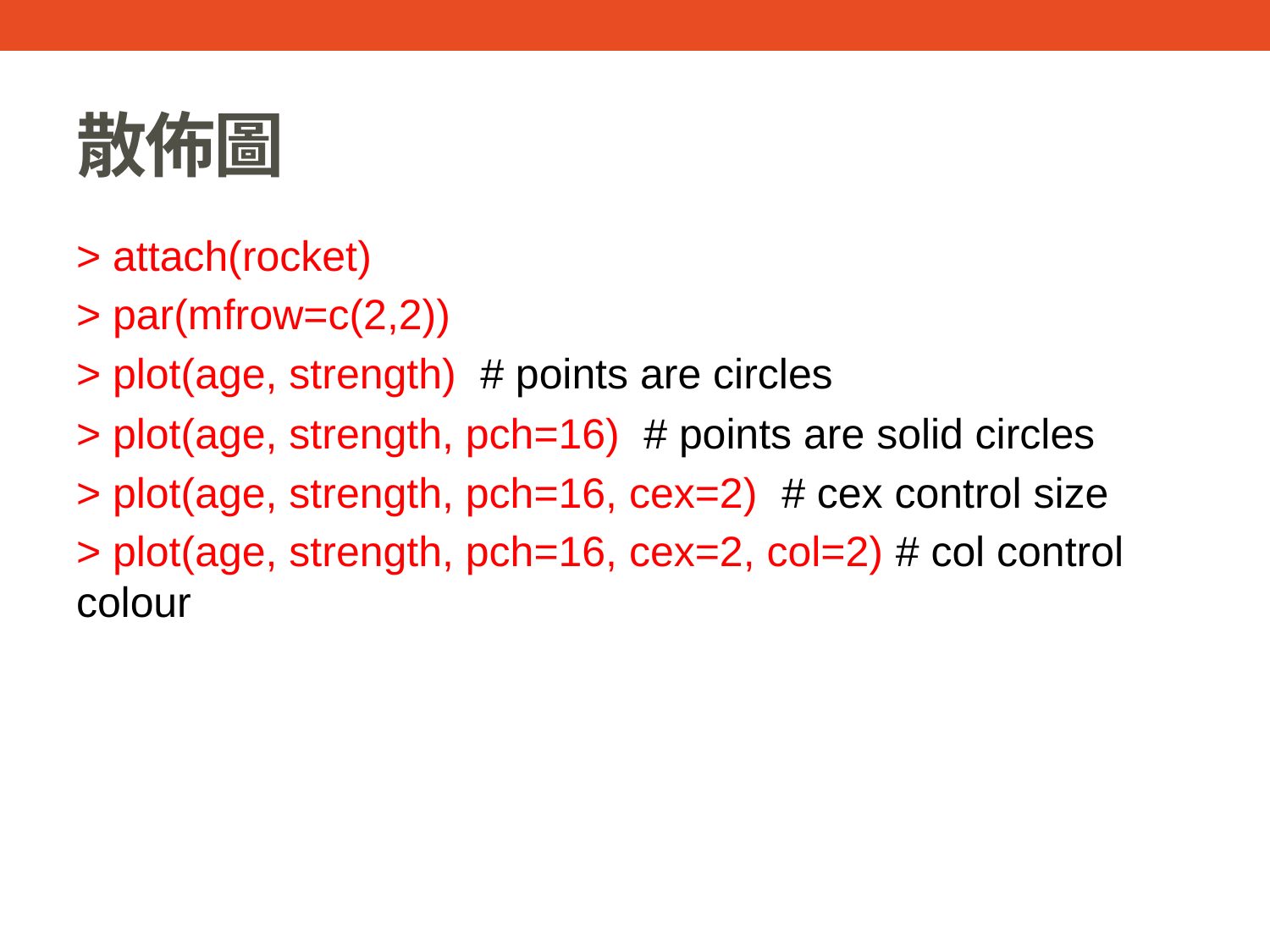

# 散佈圖
> attach(rocket)
> par(mfrow=c(2,2))
> plot(age, strength)  # points are circles
> plot(age, strength, pch=16)  # points are solid circles
> plot(age, strength, pch=16, cex=2)  # cex control size
> plot(age, strength, pch=16, cex=2, col=2) # col control colour